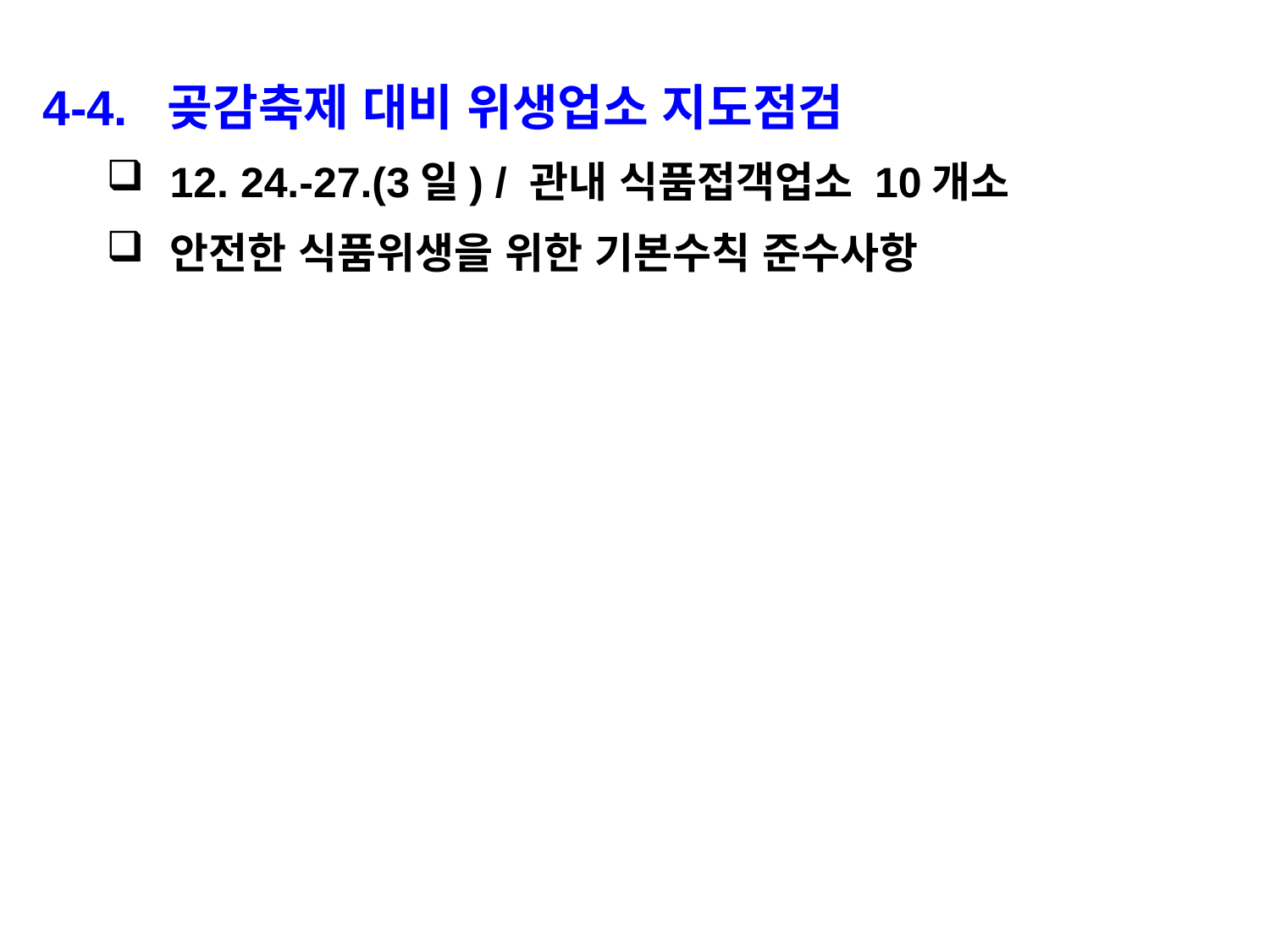

4-4.  곶감축제 대비 위생업소 지도점검
12. 24.-27.(3일) / 관내 식품접객업소 10개소
안전한 식품위생을 위한 기본수칙 준수사항